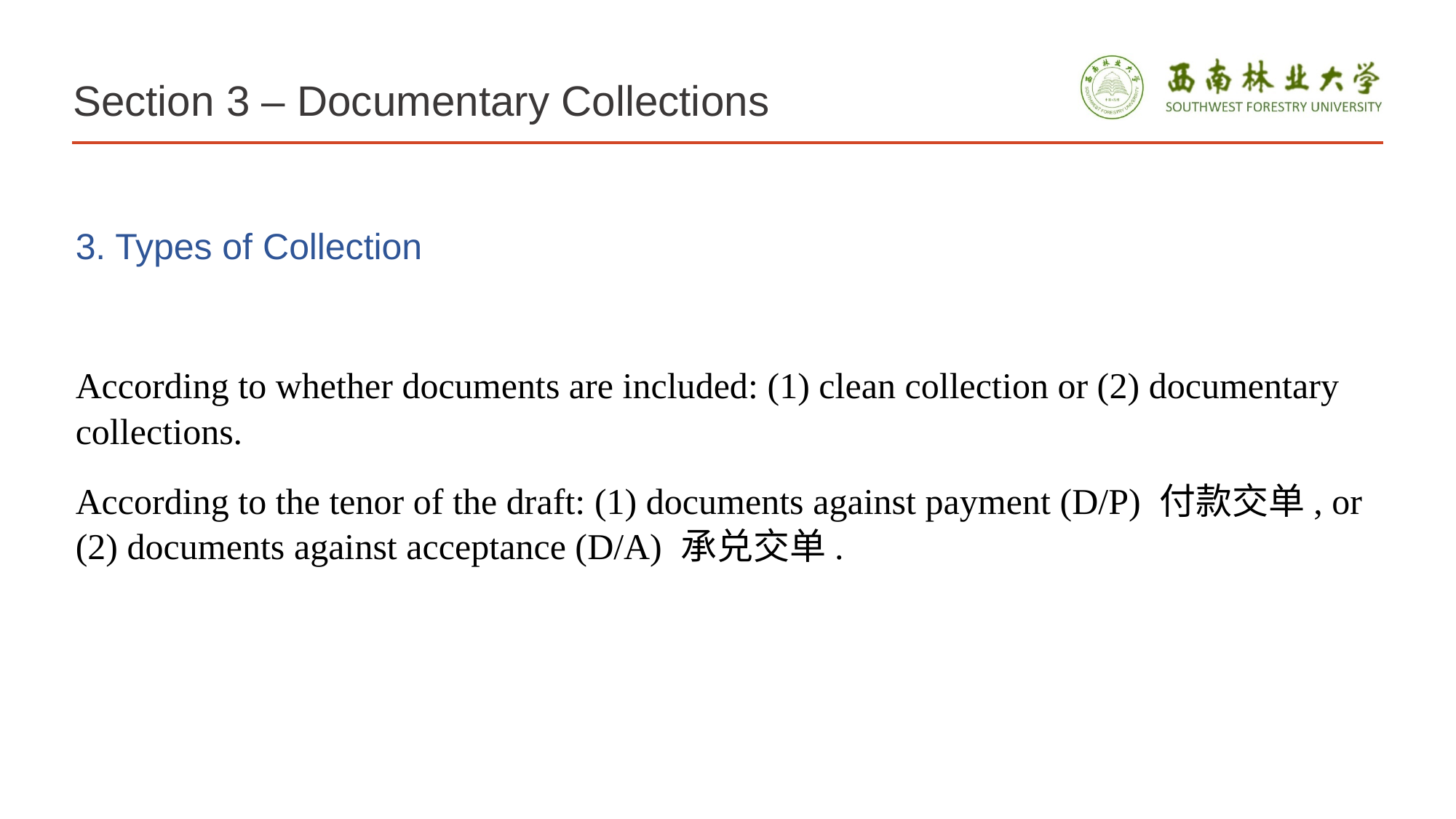

# Section 3 – Documentary Collections

3. Types of Collection

According to whether documents are included: (1) clean collection or (2) documentary collections.
According to the tenor of the draft: (1) documents against payment (D/P) 付款交单, or (2) documents against acceptance (D/A) 承兑交单.